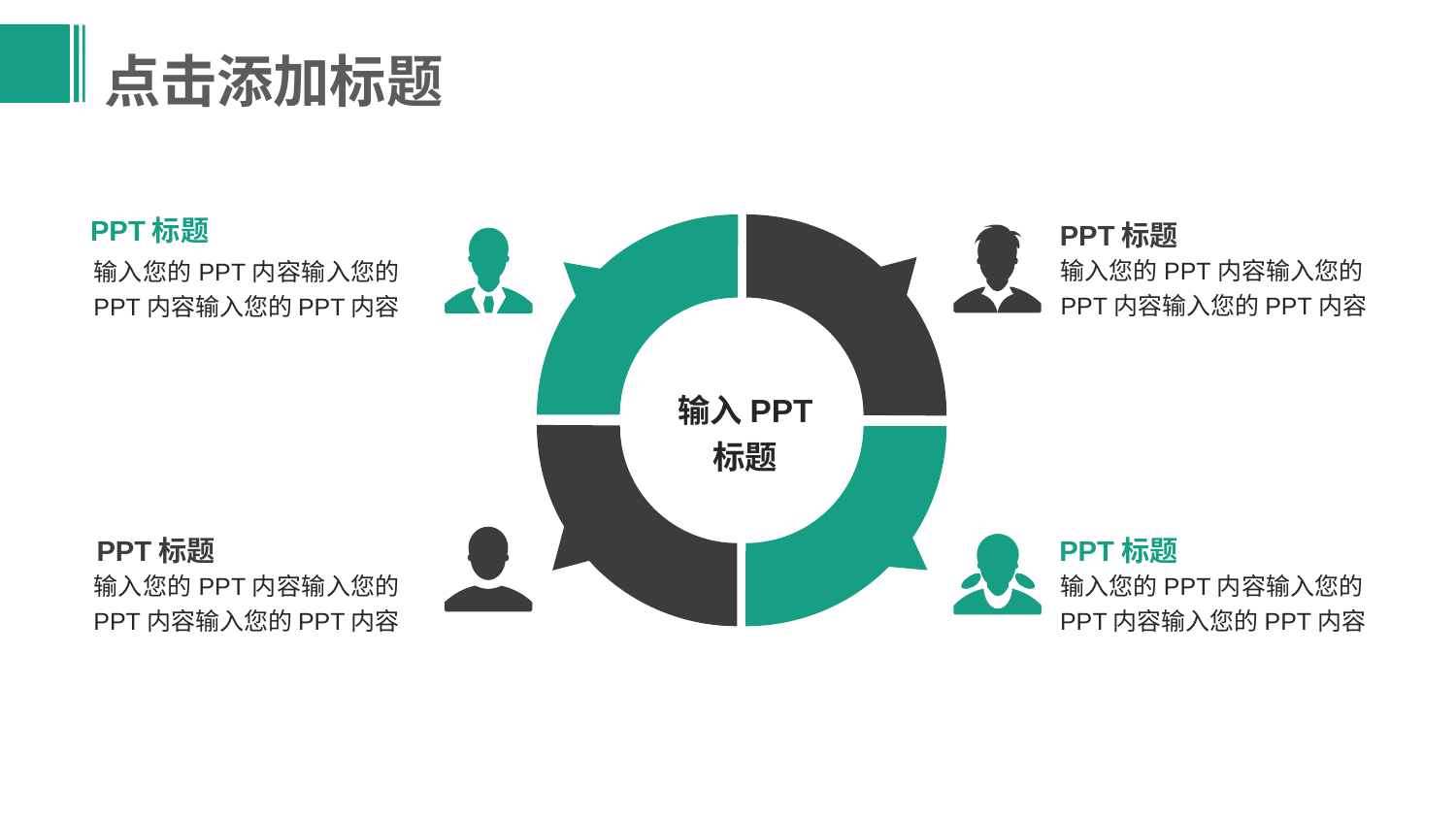

点击添加标题
PPT标题
输入您的PPT内容输入您的PPT内容输入您的PPT内容
PPT标题
输入您的PPT内容输入您的PPT内容输入您的PPT内容

输入PPT
标题

PPT标题
输入您的PPT内容输入您的PPT内容输入您的PPT内容
PPT标题
输入您的PPT内容输入您的PPT内容输入您的PPT内容